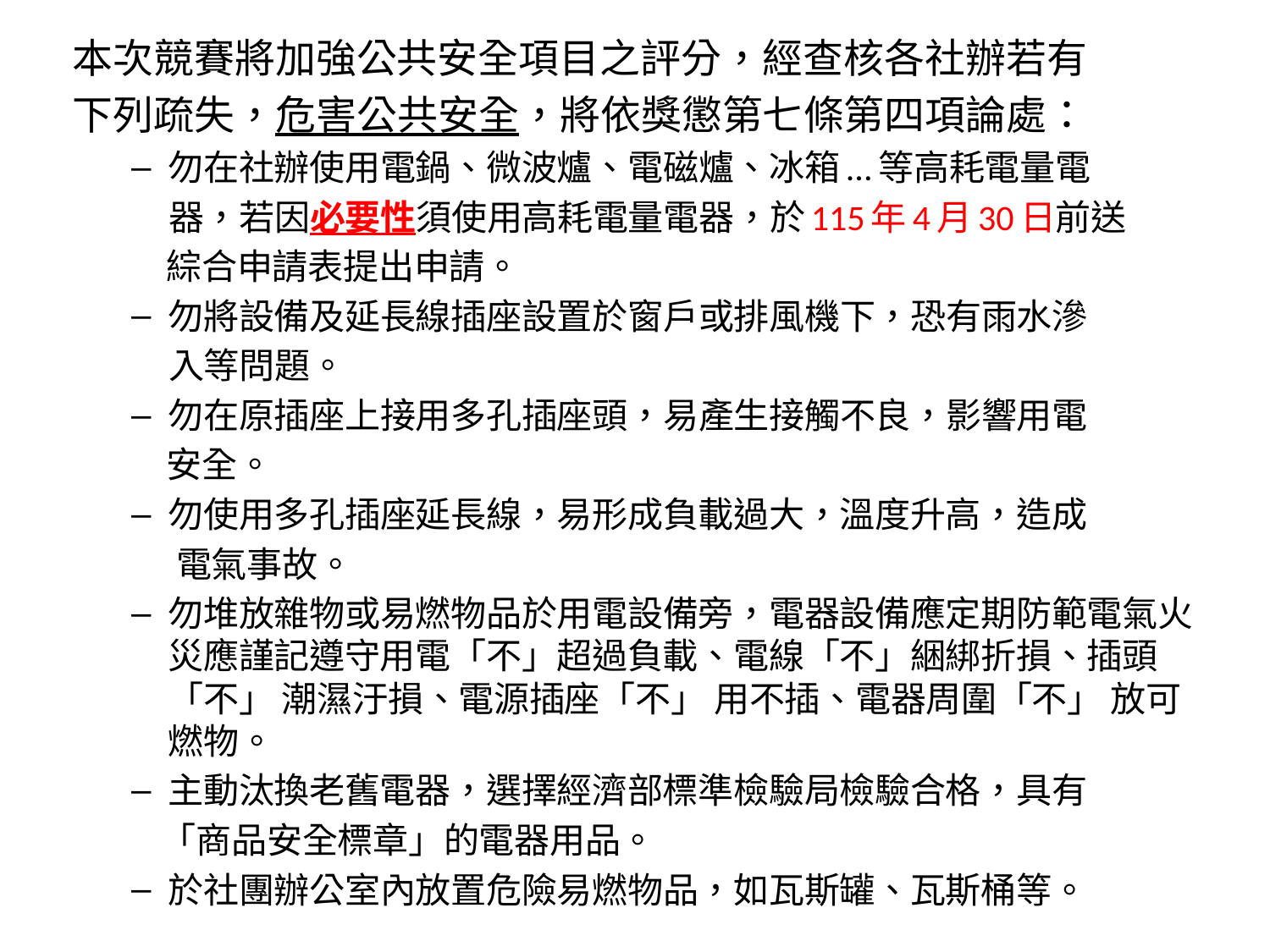

本次競賽將加強公共安全項目之評分，經查核各社辦若有
下列疏失，危害公共安全，將依獎懲第七條第四項論處：
勿在社辦使用電鍋、微波爐、電磁爐、冰箱...等高耗電量電
    器，若因必要性須使用高耗電量電器，於115年4月30日前送
　綜合申請表提出申請。
勿將設備及延長線插座設置於窗戶或排風機下，恐有雨水滲
    入等問題。
勿在原插座上接用多孔插座頭，易產生接觸不良，影響用電
　安全。
勿使用多孔插座延長線，易形成負載過大，溫度升高，造成
     電氣事故。
勿堆放雜物或易燃物品於用電設備旁，電器設備應定期防範電氣火災應謹記遵守用電「不」超過負載、電線「不」綑綁折損、插頭「不」 潮濕汙損、電源插座「不」 用不插、電器周圍「不」 放可燃物。
主動汰換老舊電器，選擇經濟部標準檢驗局檢驗合格，具有
   「商品安全標章」的電器用品。
於社團辦公室內放置危險易燃物品，如瓦斯罐、瓦斯桶等。